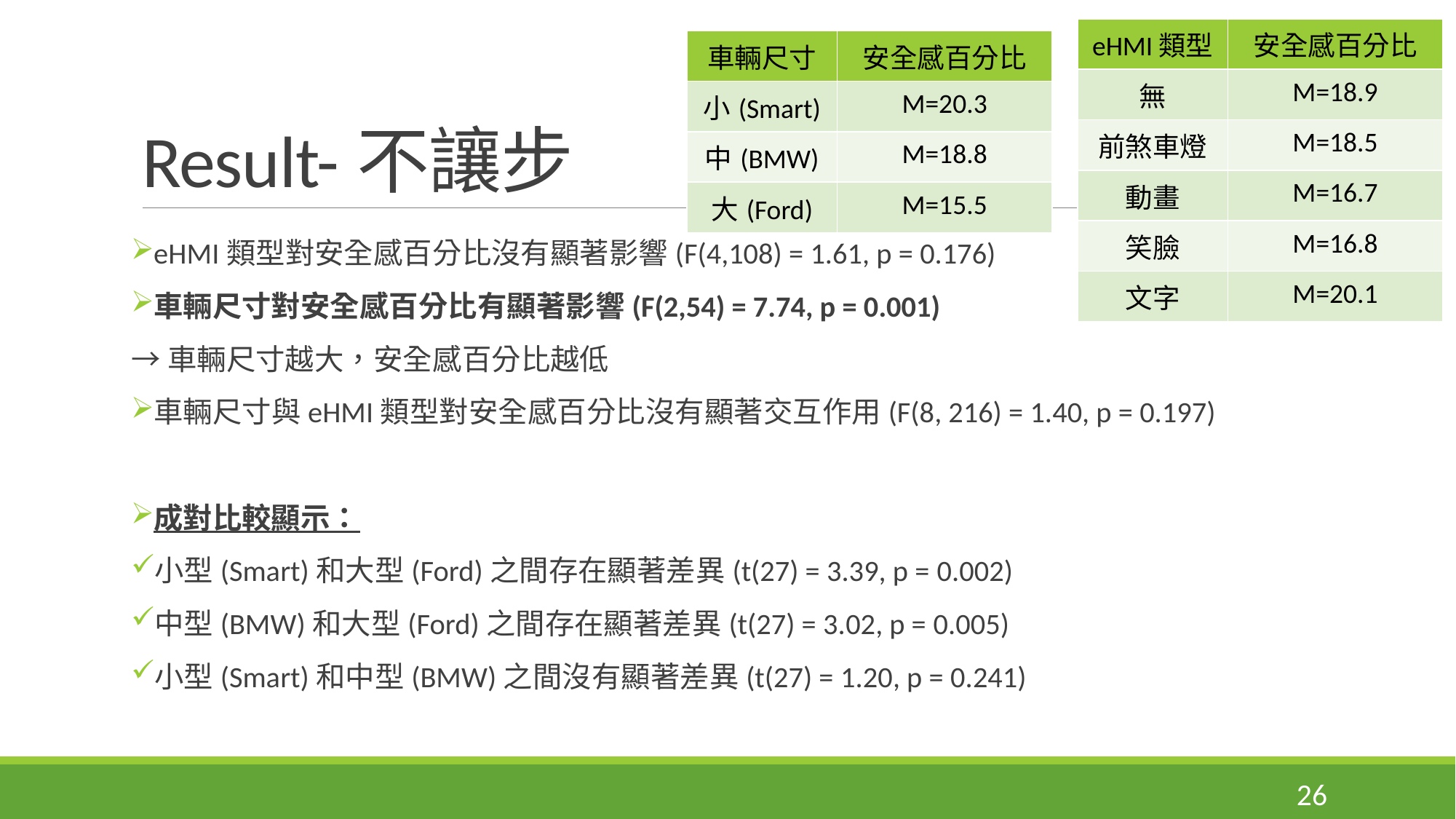

| eHMI類型 | 安全感百分比 |
| --- | --- |
| 無 | M=18.9 |
| 前煞車燈 | M=18.5 |
| 動畫 | M=16.7 |
| 笑臉 | M=16.8 |
| 文字 | M=20.1 |
| 車輛尺寸 | 安全感百分比 |
| --- | --- |
| 小(Smart) | M=20.3 |
| 中(BMW) | M=18.8 |
| 大(Ford) | M=15.5 |
# Result-不讓步
eHMI類型對安全感百分比沒有顯著影響(F(4,108) = 1.61, p = 0.176)
車輛尺寸對安全感百分比有顯著影響(F(2,54) = 7.74, p = 0.001)
→車輛尺寸越大，安全感百分比越低
車輛尺寸與eHMI類型對安全感百分比沒有顯著交互作用(F(8, 216) = 1.40, p = 0.197)

成對比較顯示：
小型(Smart)和大型(Ford)之間存在顯著差異(t(27) = 3.39, p = 0.002)
中型(BMW)和大型(Ford)之間存在顯著差異(t(27) = 3.02, p = 0.005)
小型(Smart)和中型(BMW)之間沒有顯著差異(t(27) = 1.20, p = 0.241)

26